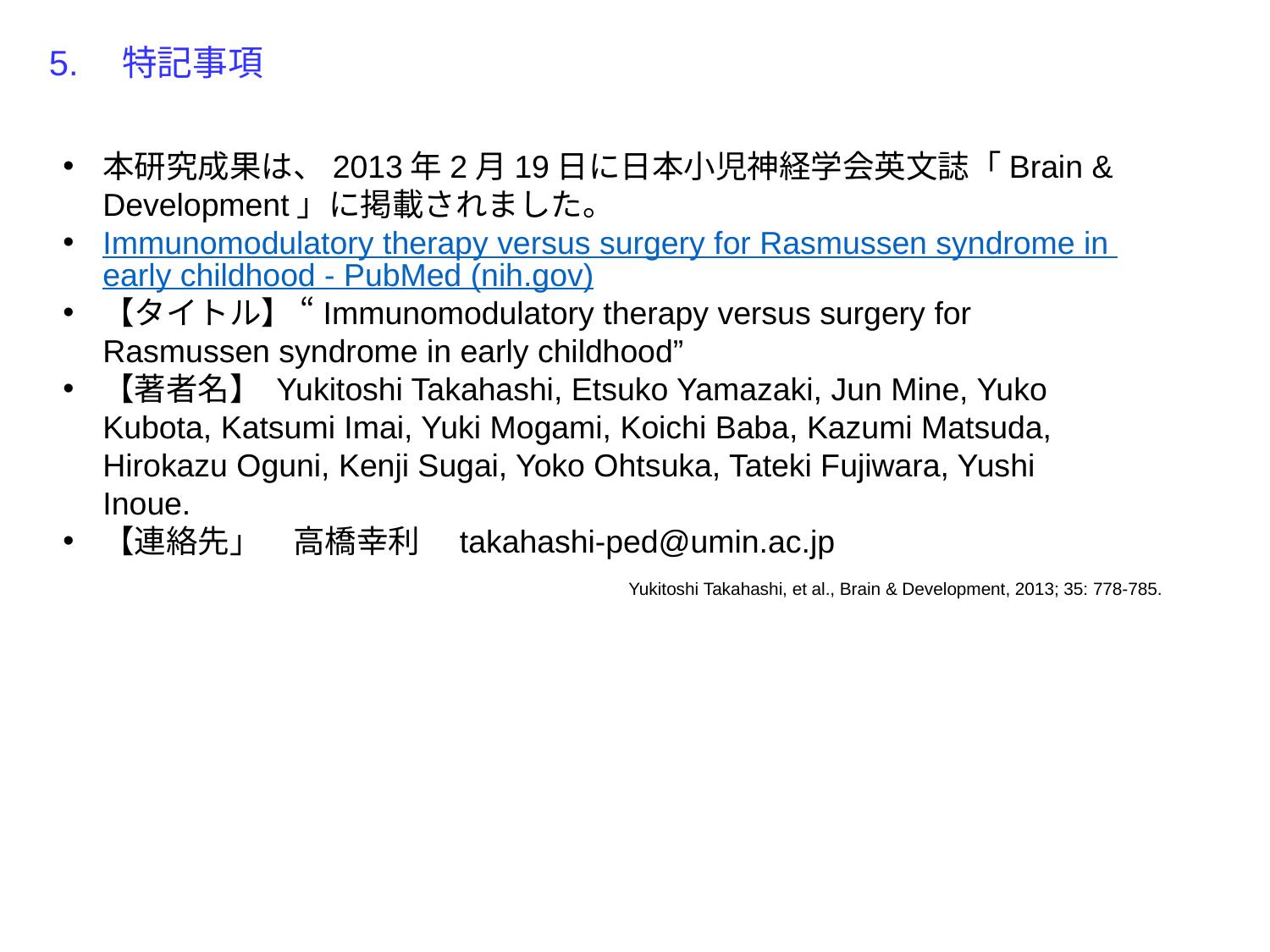

5.　特記事項
本研究成果は、2013年2月19日に日本小児神経学会英文誌「Brain & Development」に掲載されました。
Immunomodulatory therapy versus surgery for Rasmussen syndrome in early childhood - PubMed (nih.gov)
【タイトル】 “Immunomodulatory therapy versus surgery for Rasmussen syndrome in early childhood”
【著者名】 Yukitoshi Takahashi, Etsuko Yamazaki, Jun Mine, Yuko Kubota, Katsumi Imai, Yuki Mogami, Koichi Baba, Kazumi Matsuda, Hirokazu Oguni, Kenji Sugai, Yoko Ohtsuka, Tateki Fujiwara, Yushi Inoue.
【連絡先」　高橋幸利　takahashi-ped@umin.ac.jp
Yukitoshi Takahashi, et al., Brain & Development, 2013; 35: 778-785.